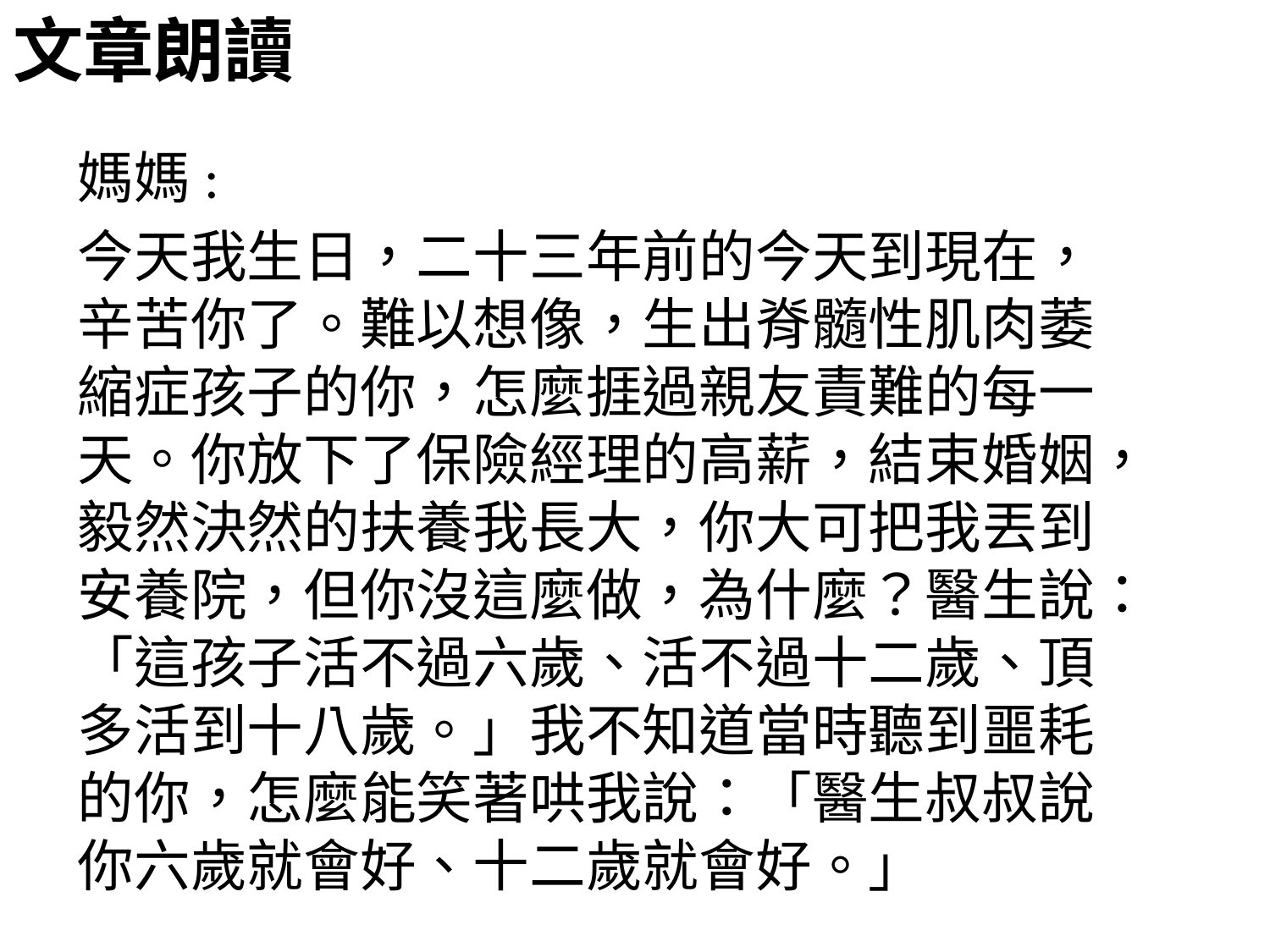

# 文章朗讀
媽媽:
今天我生日，二十三年前的今天到現在，辛苦你了。難以想像，生出脊髓性肌肉萎縮症孩子的你，怎麼捱過親友責難的每一天。你放下了保險經理的高薪，結束婚姻，毅然決然的扶養我長大，你大可把我丟到安養院，但你沒這麼做，為什麼？醫生說：「這孩子活不過六歲、活不過十二歲、頂多活到十八歲。」我不知道當時聽到噩耗的你，怎麼能笑著哄我說：「醫生叔叔說你六歲就會好、十二歲就會好。」